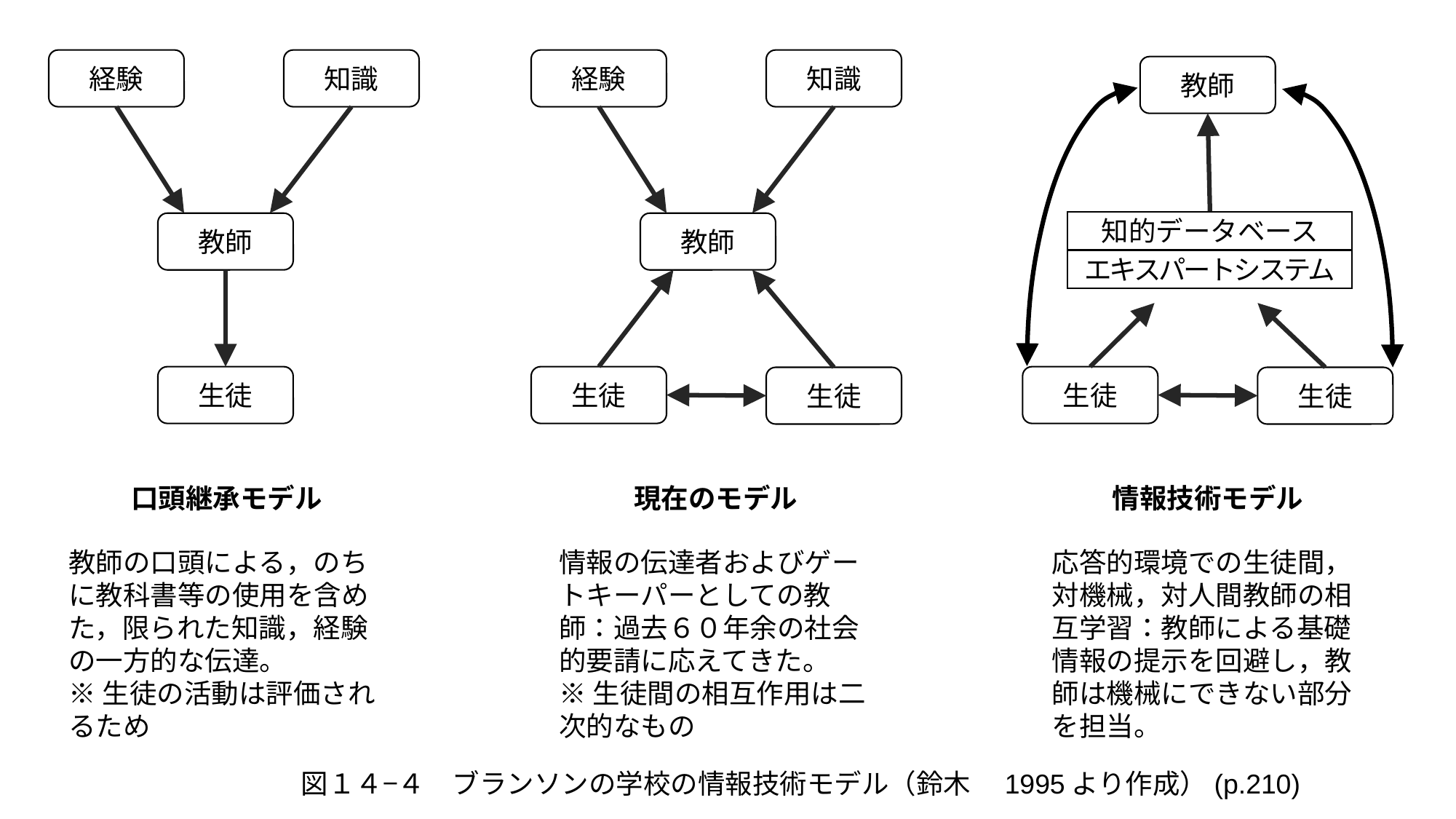

経験
知識
経験
知識
教師

知的データベース
教師
教師
エキスパートシステム
生徒
生徒
生徒
生徒
生徒
口頭継承モデル
現在のモデル
情報技術モデル
教師の口頭による，のちに教科書等の使用を含めた，限られた知識，経験の一方的な伝達。
※生徒の活動は評価されるため
情報の伝達者およびゲートキーパーとしての教師：過去６０年余の社会的要請に応えてきた。
※生徒間の相互作用は二次的なもの
応答的環境での生徒間，対機械，対人間教師の相互学習：教師による基礎情報の提示を回避し，教師は機械にできない部分を担当。
図１４−４　ブランソンの学校の情報技術モデル（鈴木　1995より作成）(p.210)